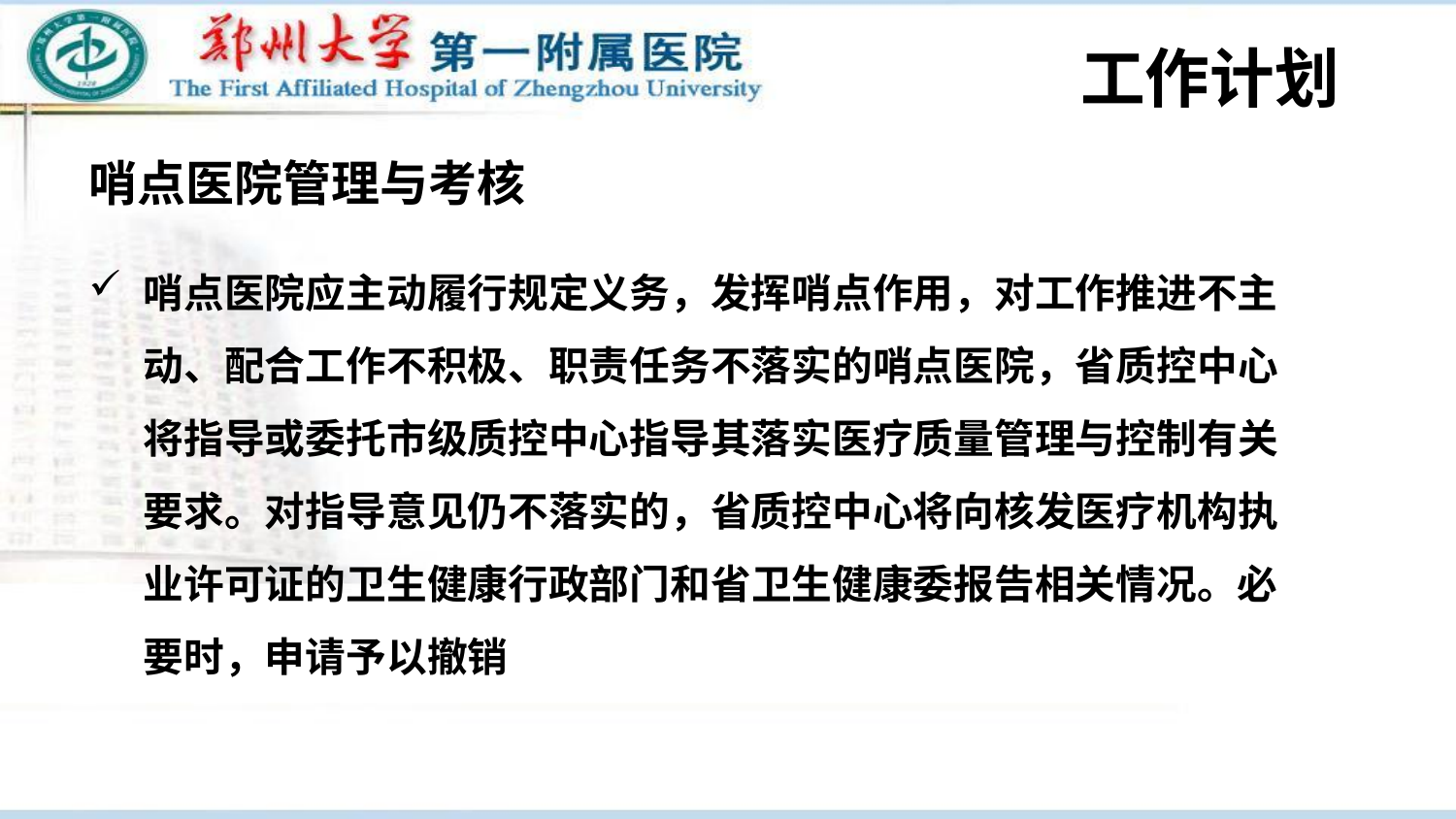

# 工作计划
哨点医院管理与考核
哨点医院应主动履行规定义务，发挥哨点作用，对工作推进不主动、配合工作不积极、职责任务不落实的哨点医院，省质控中心将指导或委托市级质控中心指导其落实医疗质量管理与控制有关要求。对指导意见仍不落实的，省质控中心将向核发医疗机构执业许可证的卫生健康行政部门和省卫生健康委报告相关情况。必要时，申请予以撤销